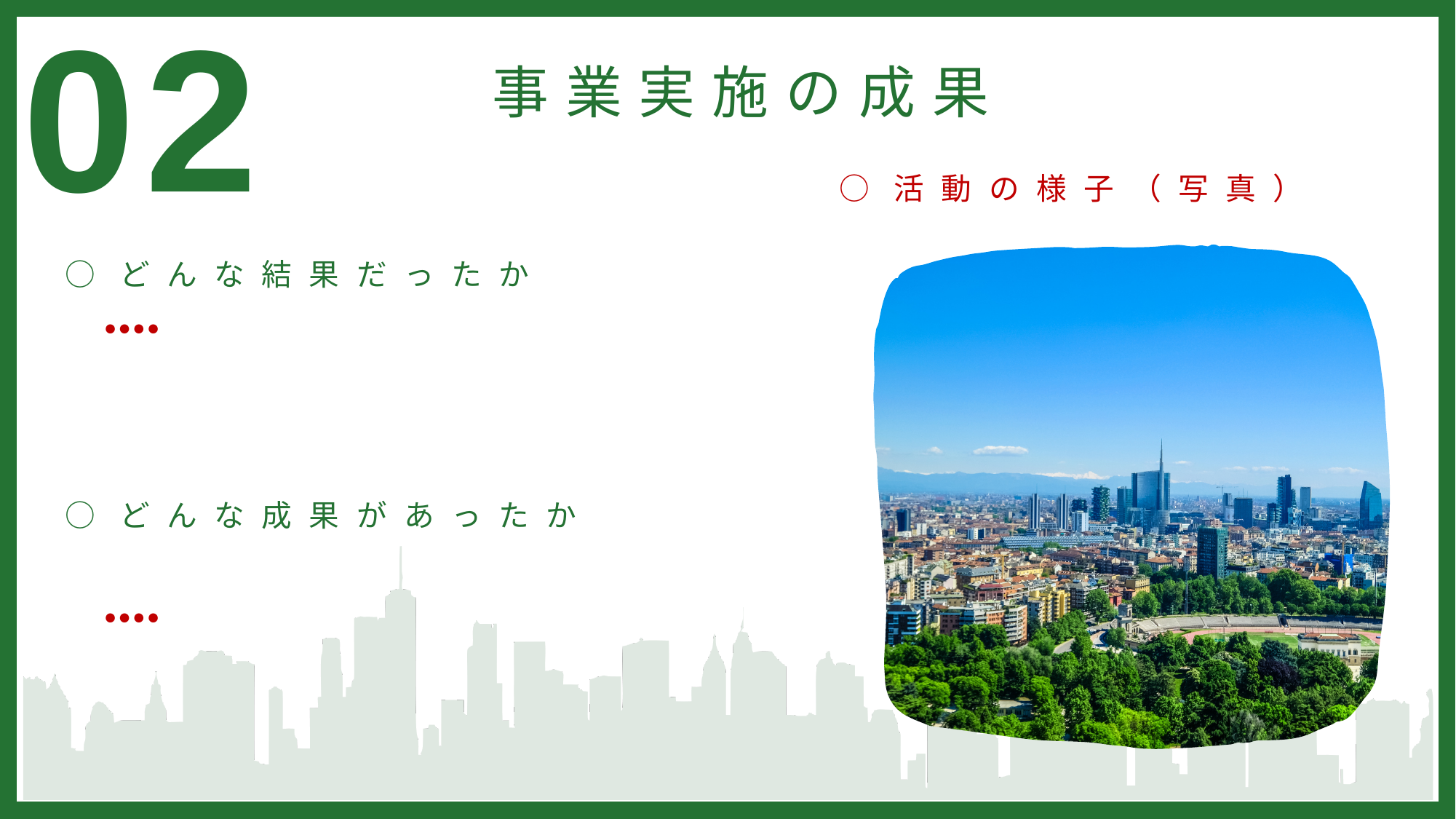

02
事業実施の成果
○活動の様子（写真）
○どんな結果だったか

●●●●
○どんな成果があったか

●●●●